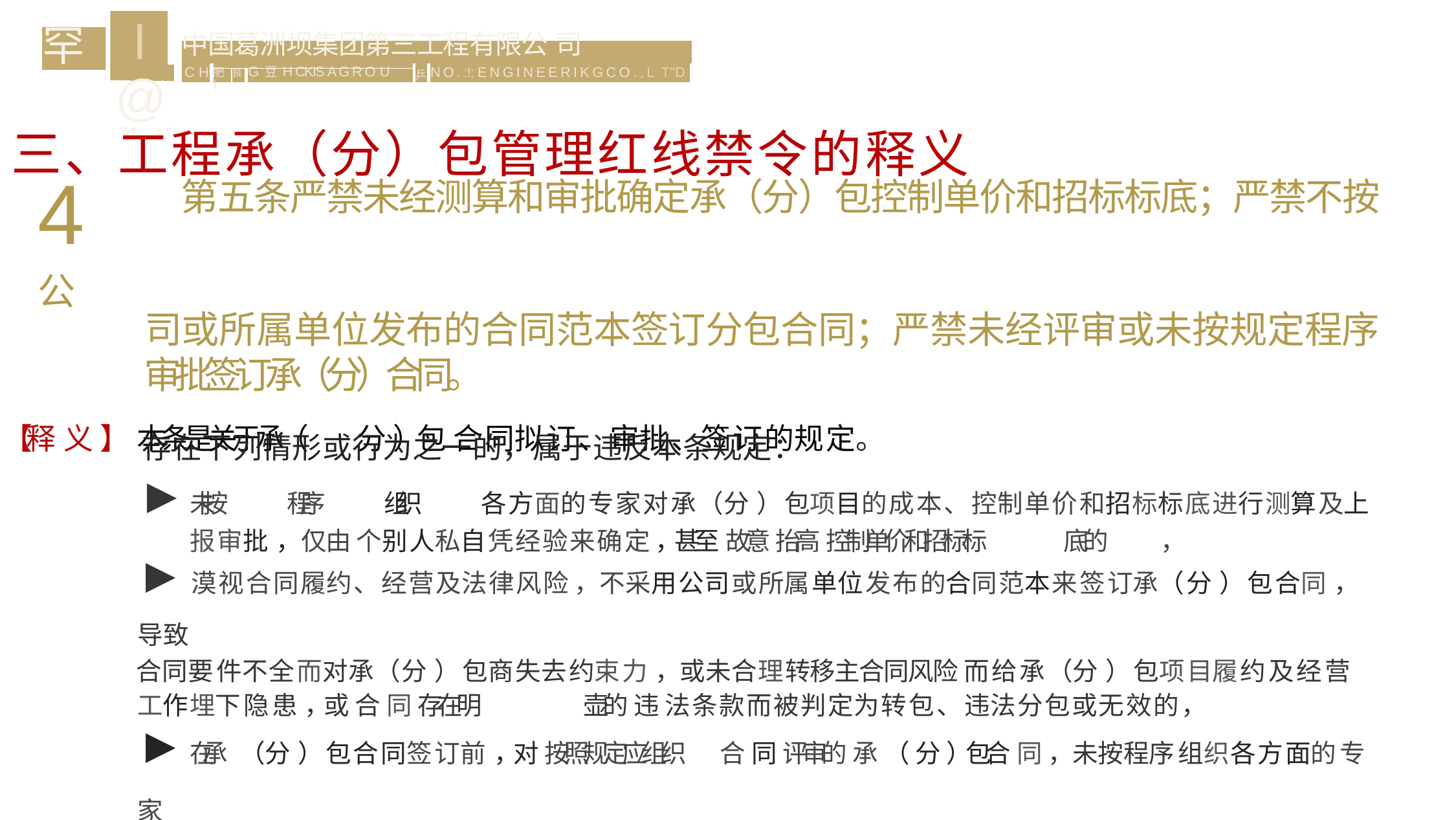

# I@
乙s	- c
罕
| 中 国 葛 洲 坝 集 团 第 三 工 程 有 限 公 司 |  |  |  |  |  |
| --- | --- | --- | --- | --- | --- |
| C H |  |  |  | 乒 | N O . :!; ENGINEERIKGCO.,L T"D |
|  | 肥i | 良 | G 豆 H CKIS A G R O U |  |  |

三、工程承（分）包管理红线禁令的释义
4	第五条严禁未经测算和审批确定承（分）包控制单价和招标标底；严禁不按公
司或所属单位发布的合同范本签订分包合同；严禁未经评审或未按规定程序
审批签订承（分）合同。
【释 义 】  本条是关于承（	分 ）包 合同拟订、审批、签订的规定。
存在下列情形或行为之一的，属于违反本条规定：
►	未按	程序	组织	各方面的专家对承（分 ）包项目的成本、控制单价和招标标底进行测算及上报审批 ，仅由 个别人私自凭经验来确定，甚至 故意  抬高  控制单价和招标标	底的	，
►	漠视合同履约、经营及法律风险，不采用公司或所属单位发布的合同范本来签订承（分 ）包合同 ，导致
合同要件不全而对承（分 ）包商失去约束力 ，或未合理转移主合同风险 而给承（分 ）包项目履约及经营
工作埋下隐患，或 合 同 存在明	壶的 违 法条款而被判定为转包、违法分包或无效的，
►	在承	（分）包合同签订前 ，对 按照规定应组织	合 同 评审的	承 （ 分 ）包合 同 ，未按程序组织各方面的专家
进行合同评审 ，或 评 审意  见存在严匿分歧而未进行合理分析、核实、沟通并达成—致的 ，对 按规定	应 上
报 审 批 的 承（ 分）包合同未上报审批就签订承（分 ）包合同的。